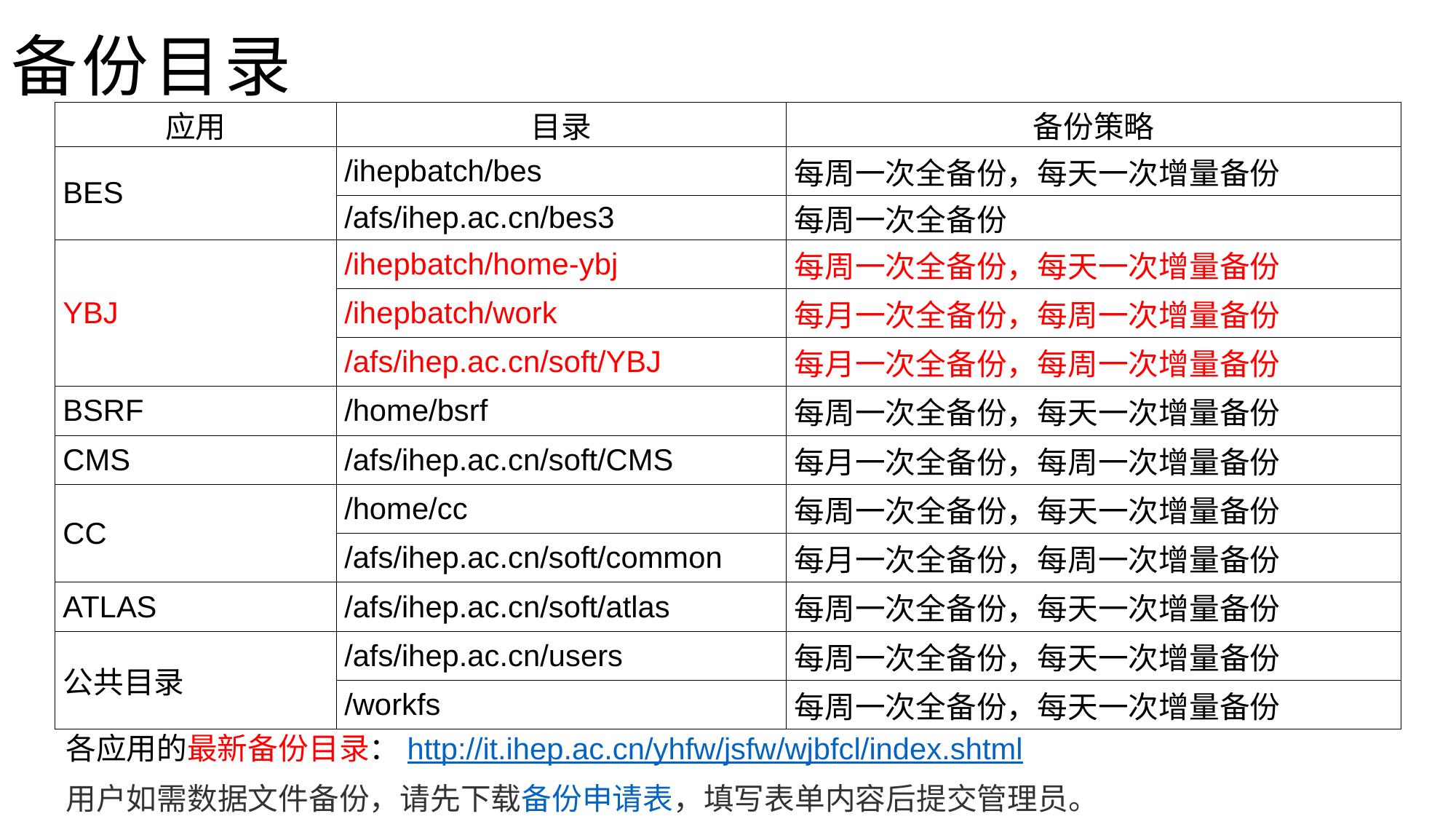

# 备份目录
| 应用 | 目录 | 备份策略 |
| --- | --- | --- |
| BES | /ihepbatch/bes | 每周一次全备份，每天一次增量备份 |
|  | /afs/ihep.ac.cn/bes3 | 每周一次全备份 |
| YBJ | /ihepbatch/home-ybj | 每周一次全备份，每天一次增量备份 |
|  | /ihepbatch/work | 每月一次全备份，每周一次增量备份 |
|  | /afs/ihep.ac.cn/soft/YBJ | 每月一次全备份，每周一次增量备份 |
| BSRF | /home/bsrf | 每周一次全备份，每天一次增量备份 |
| CMS | /afs/ihep.ac.cn/soft/CMS | 每月一次全备份，每周一次增量备份 |
| CC | /home/cc | 每周一次全备份，每天一次增量备份 |
|  | /afs/ihep.ac.cn/soft/common | 每月一次全备份，每周一次增量备份 |
| ATLAS | /afs/ihep.ac.cn/soft/atlas | 每周一次全备份，每天一次增量备份 |
| 公共目录 | /afs/ihep.ac.cn/users | 每周一次全备份，每天一次增量备份 |
|  | /workfs | 每周一次全备份，每天一次增量备份 |
各应用的最新备份目录：http://it.ihep.ac.cn/yhfw/jsfw/wjbfcl/index.shtml
用户如需数据文件备份，请先下载备份申请表，填写表单内容后提交管理员。